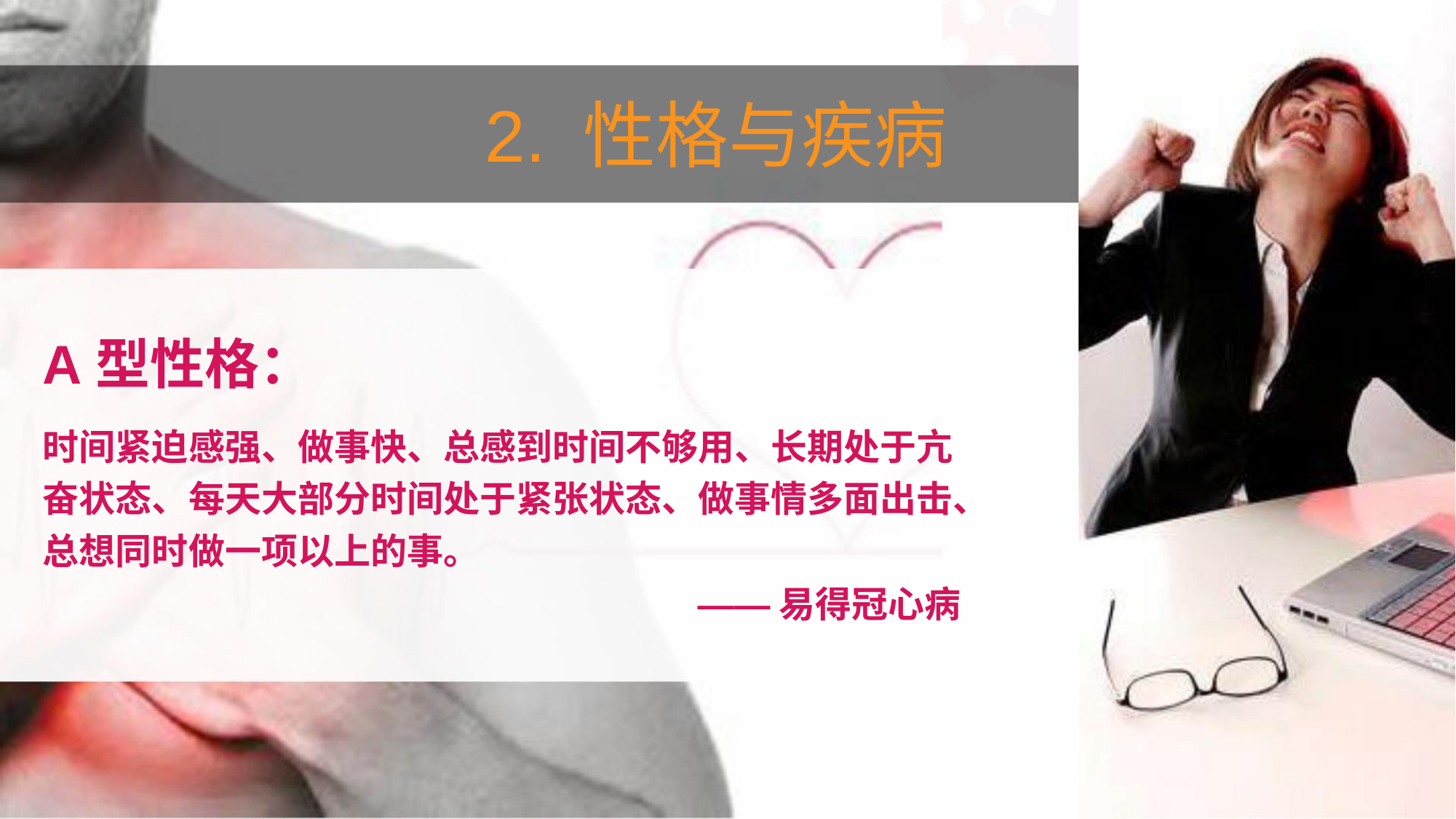

2. 性格与疾病
A型性格：
时间紧迫感强、做事快、总感到时间不够用、长期处于亢
奋状态、每天大部分时间处于紧张状态、做事情多面出击、
总想同时做一项以上的事。
——易得冠心病